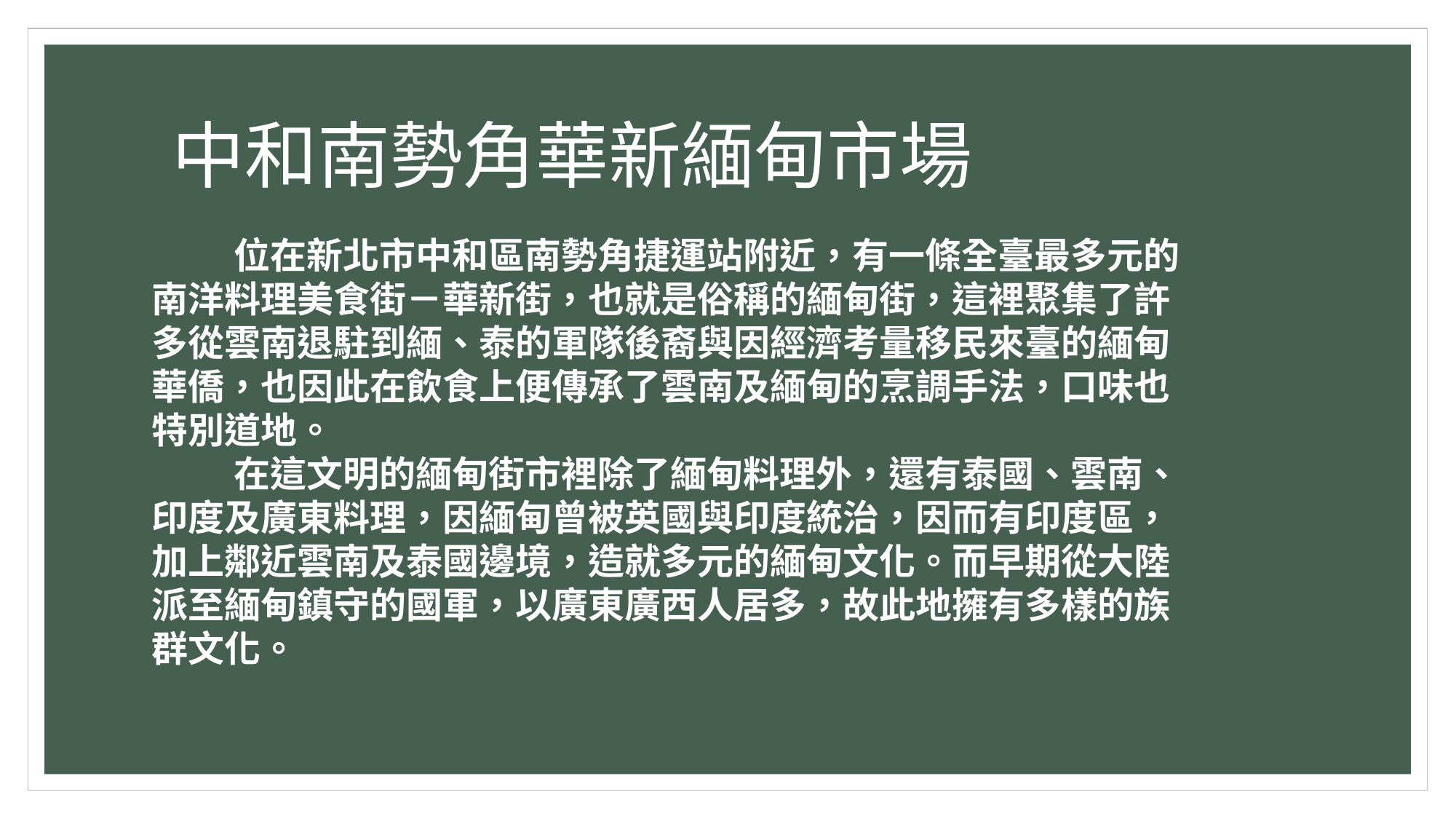

# 中和南勢角華新緬甸市場
         位在新北市中和區南勢角捷運站附近，有一條全臺最多元的南洋料理美食街－華新街，也就是俗稱的緬甸街，這裡聚集了許多從雲南退駐到緬、泰的軍隊後裔與因經濟考量移民來臺的緬甸華僑，也因此在飲食上便傳承了雲南及緬甸的烹調手法，口味也特別道地。
         在這文明的緬甸街市裡除了緬甸料理外，還有泰國、雲南、印度及廣東料理，因緬甸曾被英國與印度統治，因而有印度區，加上鄰近雲南及泰國邊境，造就多元的緬甸文化。而早期從大陸派至緬甸鎮守的國軍，以廣東廣西人居多，故此地擁有多樣的族群文化。